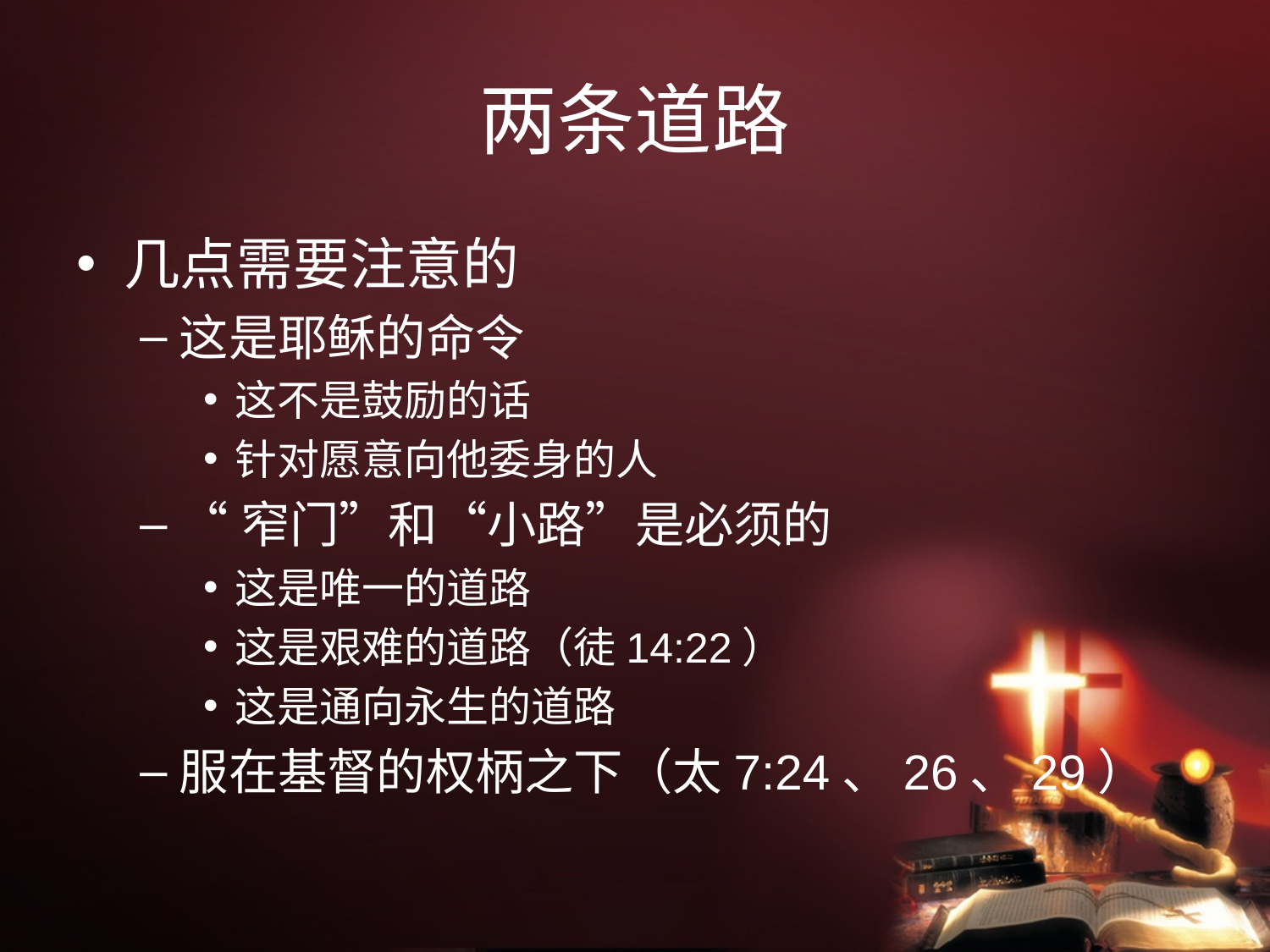

# 两条道路
几点需要注意的
这是耶稣的命令
这不是鼓励的话
针对愿意向他委身的人
“窄门”和“小路”是必须的
这是唯一的道路
这是艰难的道路（徒14:22）
这是通向永生的道路
服在基督的权柄之下（太7:24、26、29）